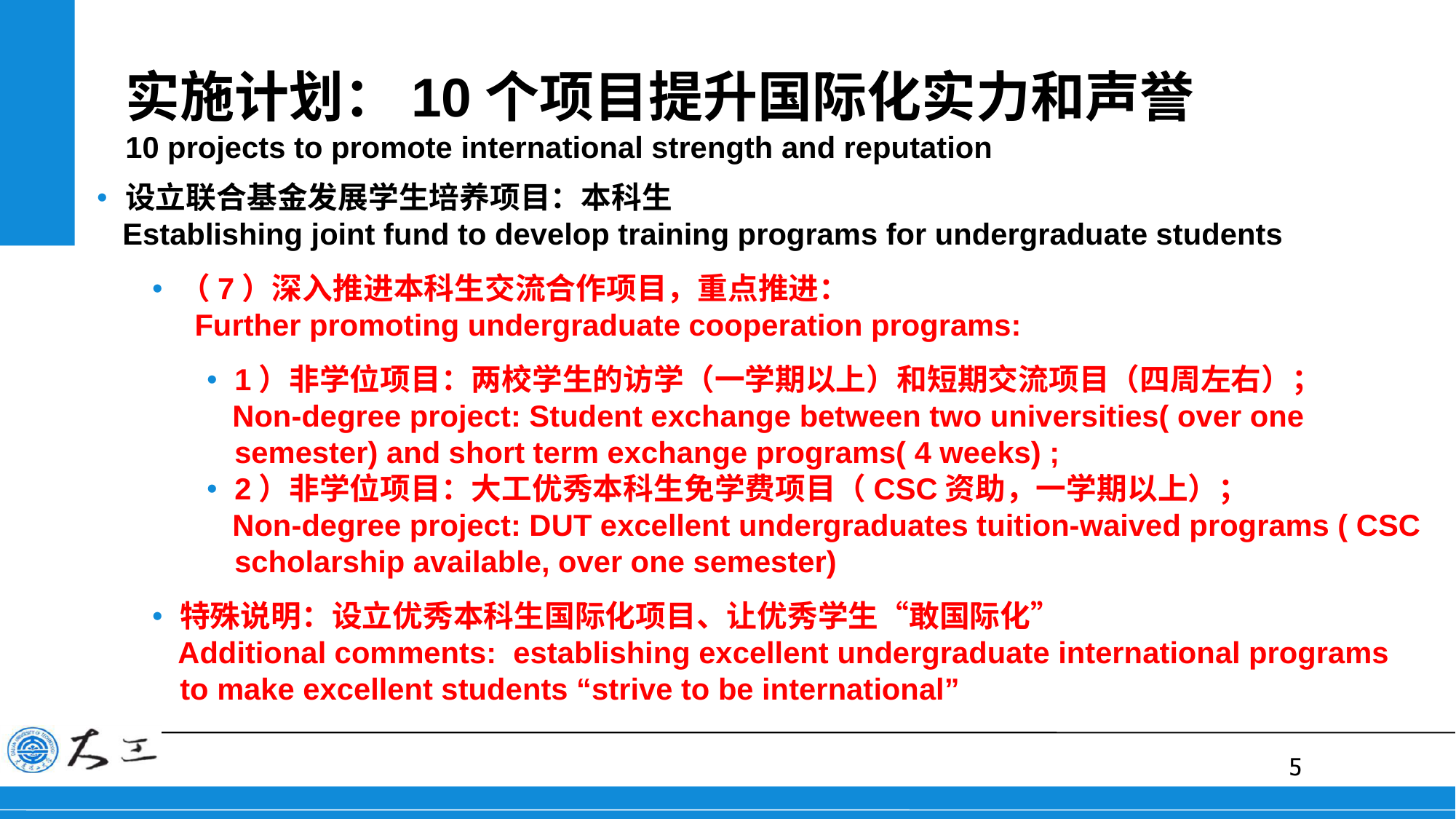

# 实施计划：10个项目提升国际化实力和声誉 10 projects to promote international strength and reputation
设立联合基金发展学生培养项目：本科生
   Establishing joint fund to develop training programs for undergraduate students
（7）深入推进本科生交流合作项目，重点推进：
     Further promoting undergraduate cooperation programs:
1）非学位项目：两校学生的访学（一学期以上）和短期交流项目（四周左右）；
   Non-degree project: Student exchange between two universities( over one semester) and short term exchange programs( 4 weeks) ;
2）非学位项目：大工优秀本科生免学费项目（CSC资助，一学期以上）；
   Non-degree project: DUT excellent undergraduates tuition-waived programs ( CSC scholarship available, over one semester)
特殊说明：设立优秀本科生国际化项目、让优秀学生“敢国际化”
   Additional comments:  establishing excellent undergraduate international programs to make excellent students “strive to be international”